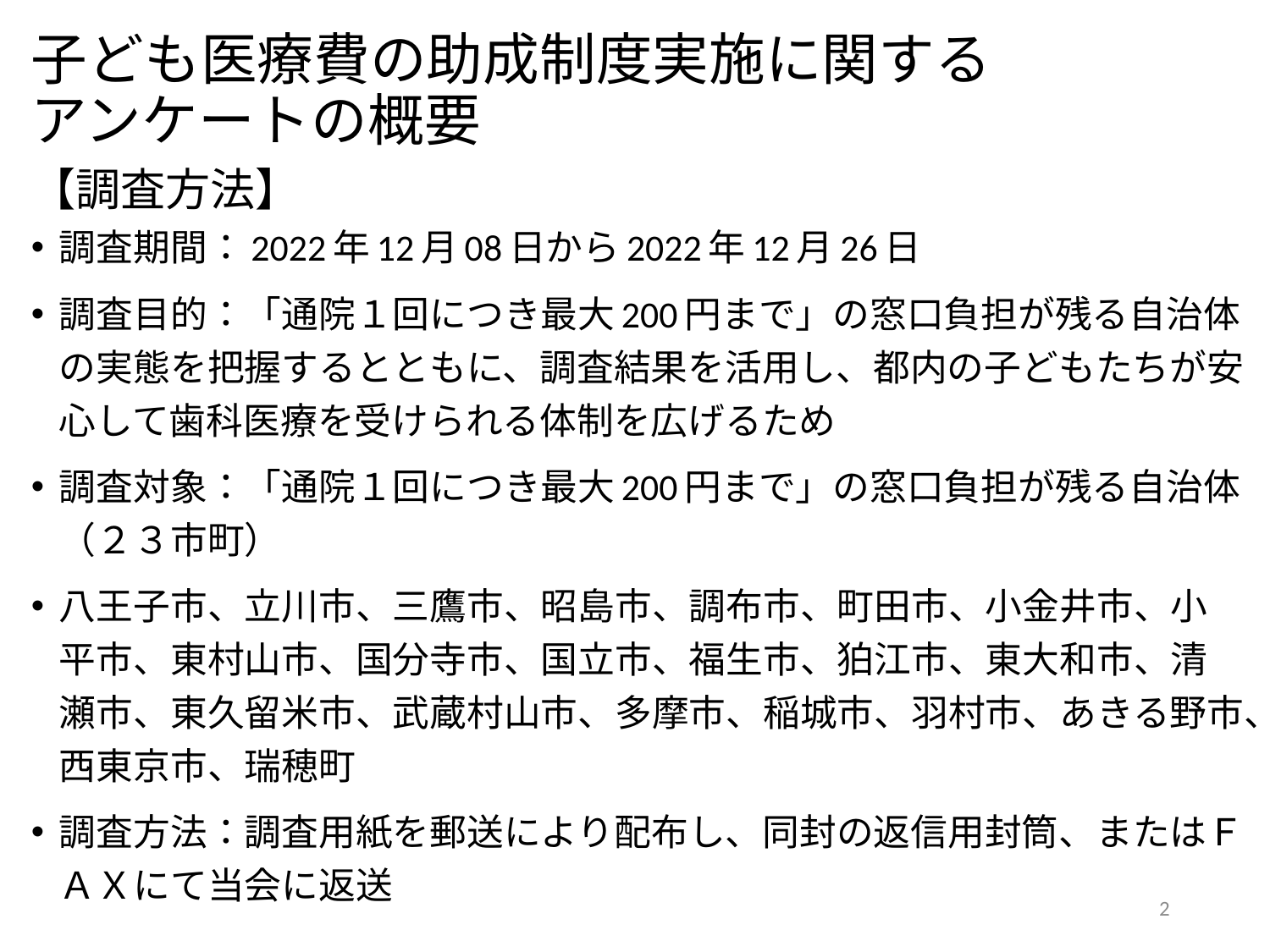

# 子ども医療費の助成制度実施に関する アンケートの概要
【調査方法】
調査期間：2022年12月08日から2022年12月26日
調査目的：「通院１回につき最大200円まで」の窓口負担が残る自治体の実態を把握するとともに、調査結果を活用し、都内の子どもたちが安心して歯科医療を受けられる体制を広げるため
調査対象：「通院１回につき最大200円まで」の窓口負担が残る自治体（２３市町）
八王子市、立川市、三鷹市、昭島市、調布市、町田市、小金井市、小平市、東村山市、国分寺市、国立市、福生市、狛江市、東大和市、清瀬市、東久留米市、武蔵村山市、多摩市、稲城市、羽村市、あきる野市、西東京市、瑞穂町
調査方法：調査用紙を郵送により配布し、同封の返信用封筒、またはＦＡＸにて当会に返送
2